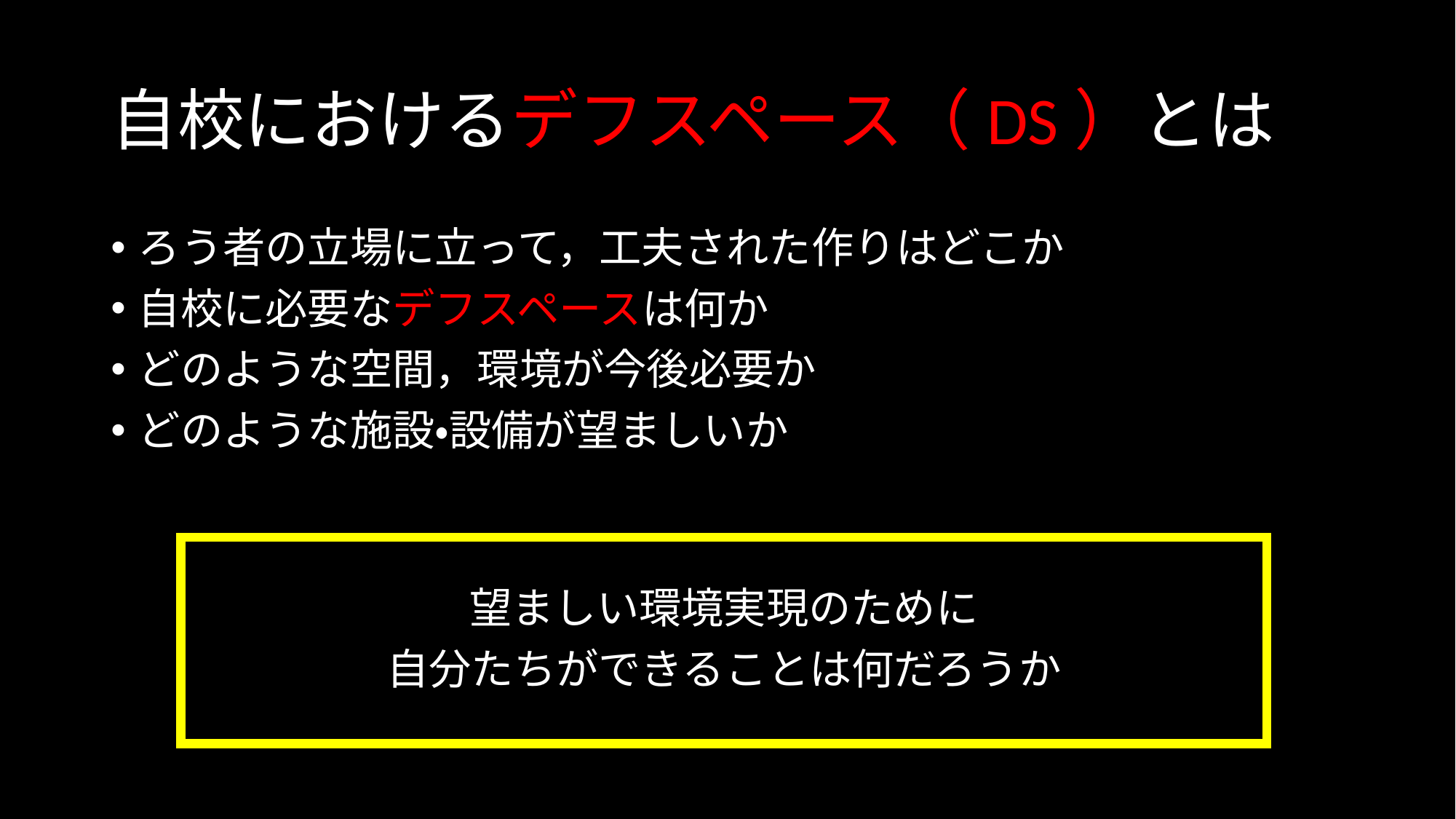

# 自校におけるデフスペース（DS）とは
ろう者の立場に立って，工夫された作りはどこか
自校に必要なデフスペースは何か
どのような空間，環境が今後必要か
どのような施設・設備が望ましいか

望ましい環境実現のために
自分たちができることは何だろうか